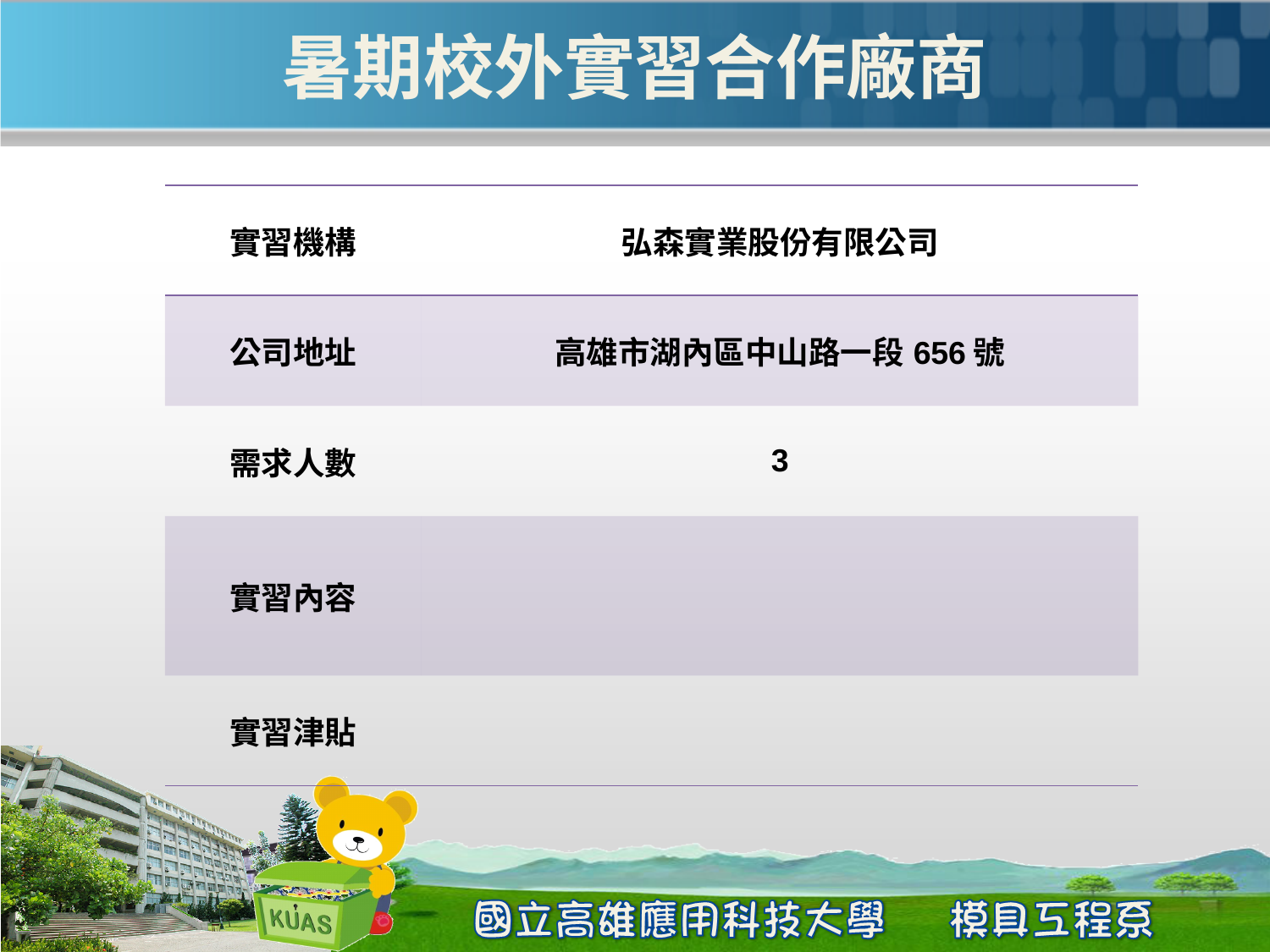

# 暑期校外實習合作廠商
| 實習機構 | 弘森實業股份有限公司 |
| --- | --- |
| 公司地址 | 高雄市湖內區中山路一段656號 |
| 需求人數 | 3 |
| 實習內容 |  |
| 實習津貼 |  |